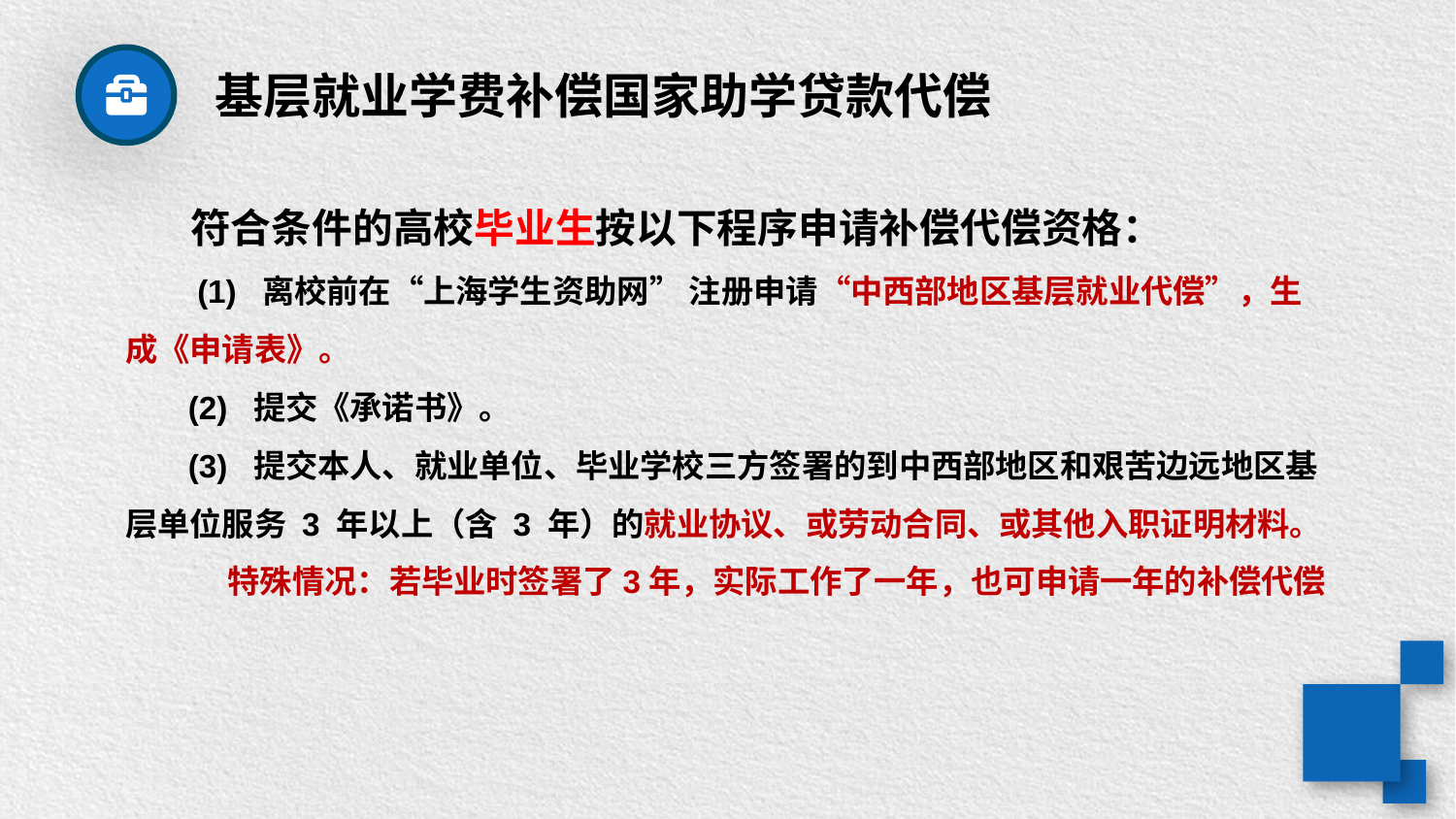

基层就业学费补偿国家助学贷款代偿

      符合条件的高校毕业生按以下程序申请补偿代偿资格：
        (1)  离校前在“上海学生资助网” 注册申请“中西部地区基层就业代偿”，生成《申请表》。
       (2)  提交《承诺书》。
       (3)  提交本人、就业单位、毕业学校三方签署的到中西部地区和艰苦边远地区基层单位服务 3 年以上（含 3 年）的就业协议、或劳动合同、或其他入职证明材料。
             特殊情况：若毕业时签署了3年，实际工作了一年，也可申请一年的补偿代偿